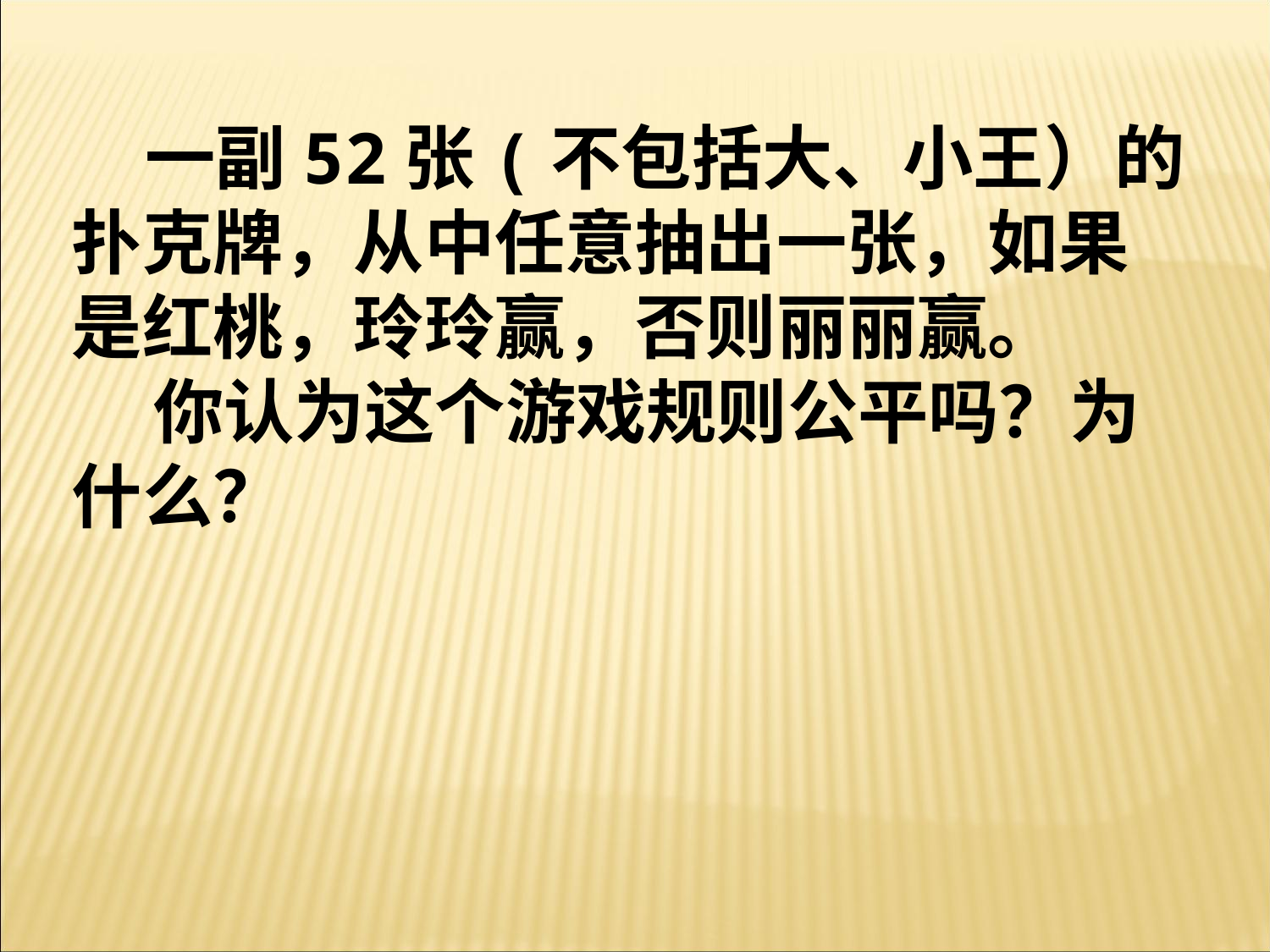

一副52张(不包括大、小王）的扑克牌，从中任意抽出一张，如果是红桃，玲玲赢，否则丽丽赢。
    你认为这个游戏规则公平吗？为什么？